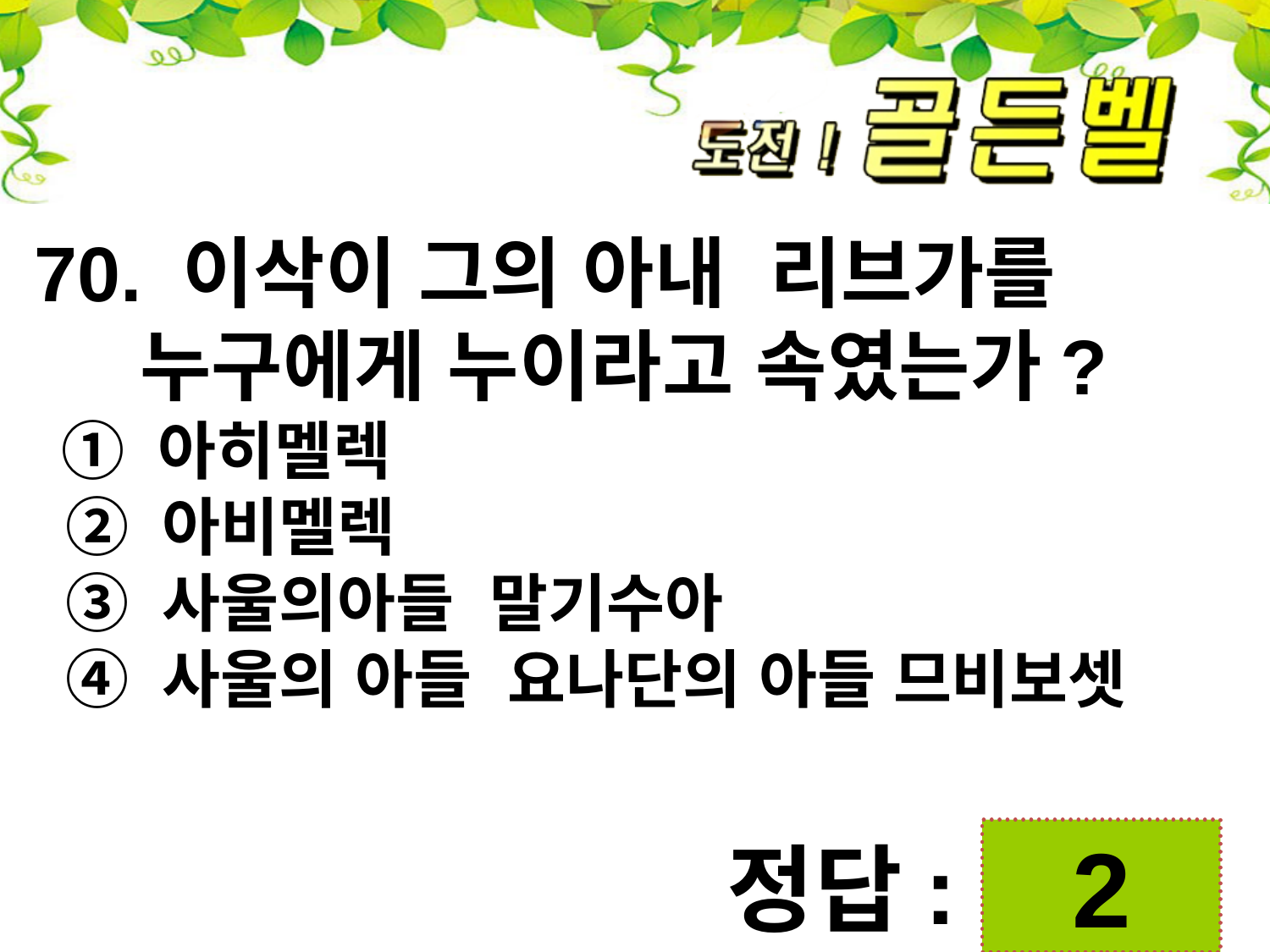

70. 이삭이 그의 아내  리브가를
     누구에게 누이라고 속였는가?
   ① 아히멜렉
   ② 아비멜렉
   ③ 사울의아들  말기수아
   ④ 사울의 아들  요나단의 아들 므비보셋
 2
정답: